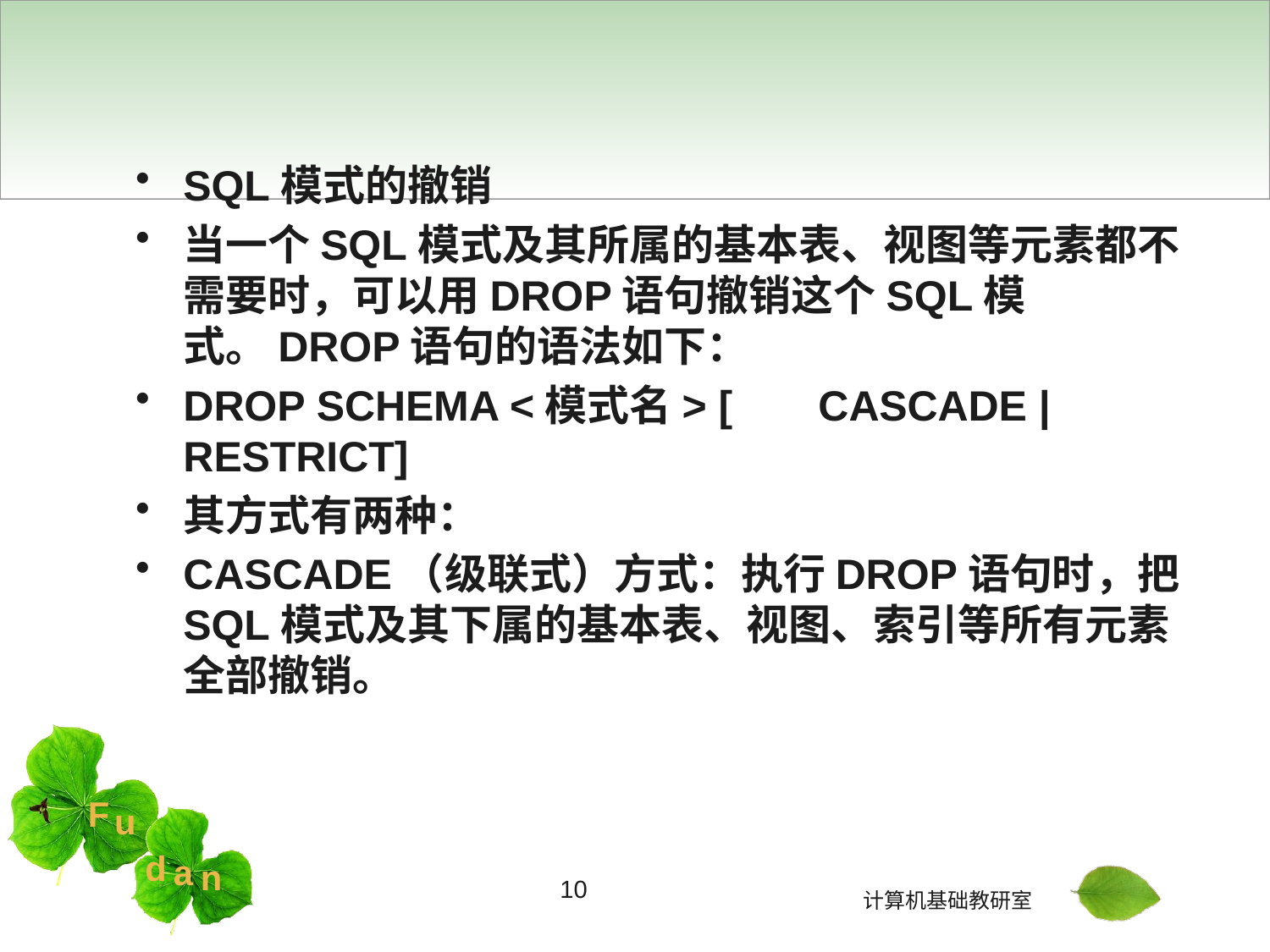

#
SQL模式的撤销
当一个SQL模式及其所属的基本表、视图等元素都不需要时，可以用DROP语句撤销这个SQL模式。DROP语句的语法如下：
DROP SCHEMA <模式名> [	CASCADE | RESTRICT]
其方式有两种：
CASCADE（级联式）方式：执行DROP语句时，把SQL模式及其下属的基本表、视图、索引等所有元素全部撤销。

10